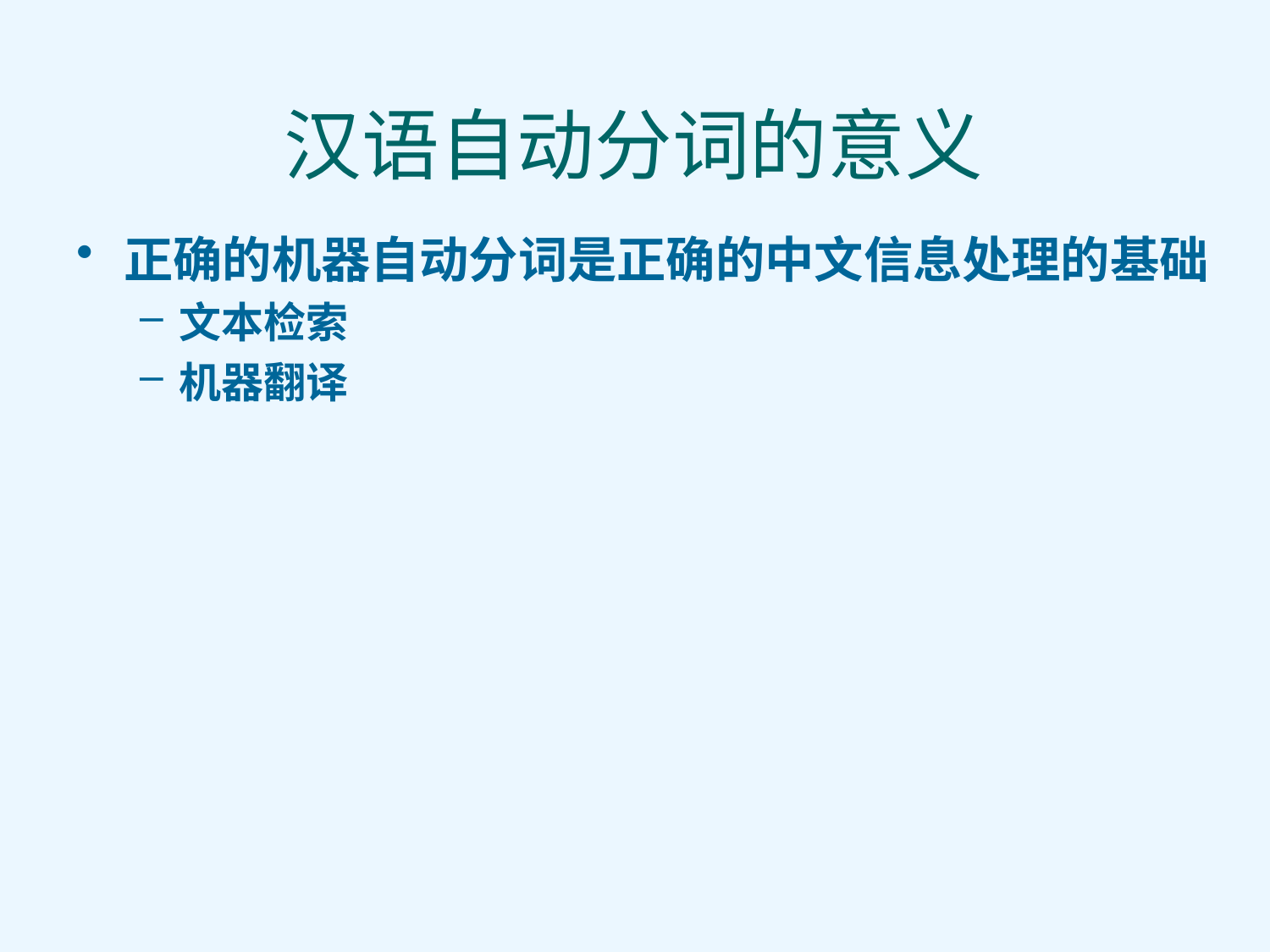

汉语自动分词的意义
正确的机器自动分词是正确的中文信息处理的基础
文本检索
机器翻译